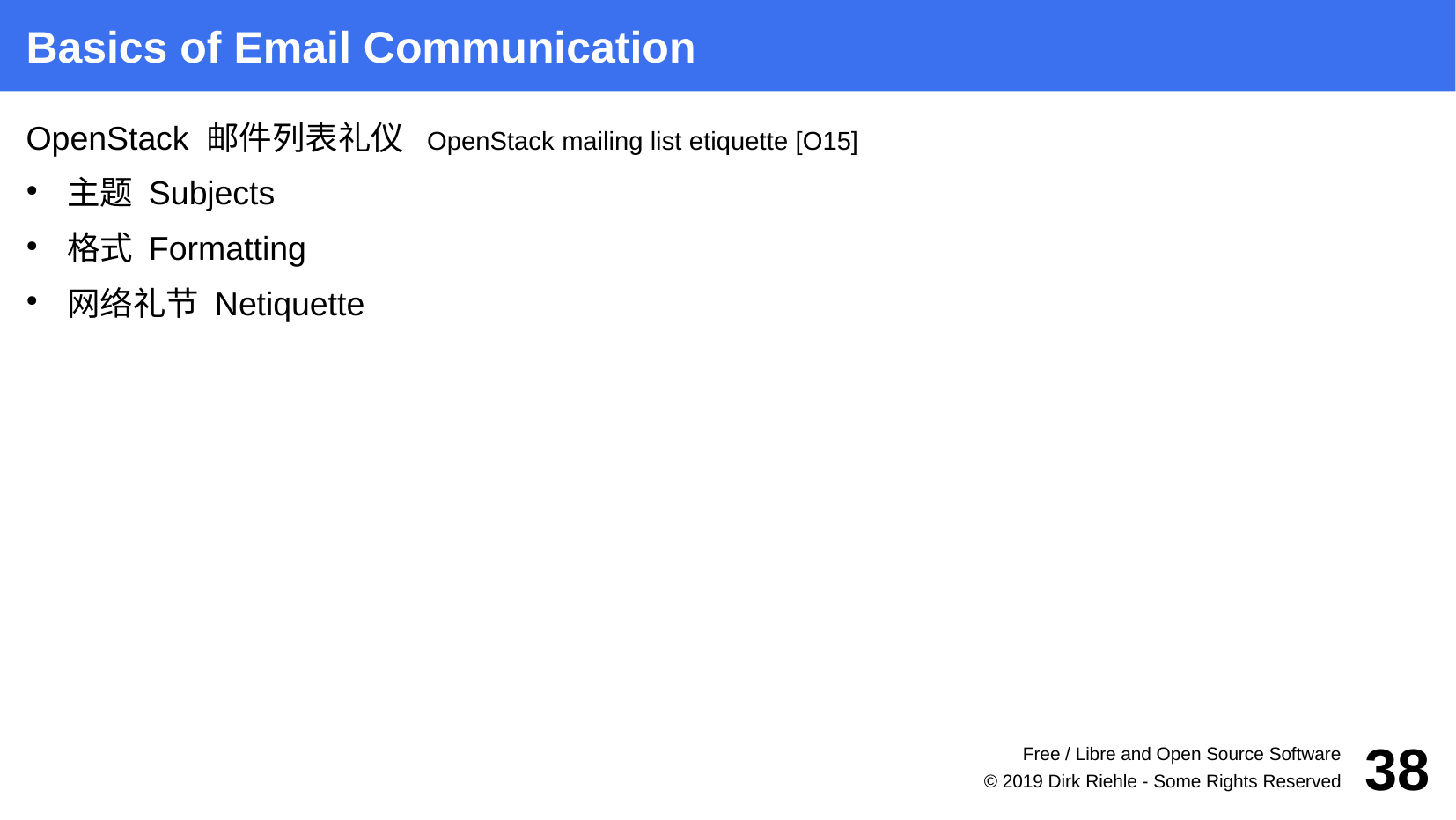

Basics of Email Communication
OpenStack 邮件列表礼仪  OpenStack mailing list etiquette [O15]
主题 Subjects
格式 Formatting
网络礼节 Netiquette
Free / Libre and Open Source Software
38
© 2019 Dirk Riehle - Some Rights Reserved